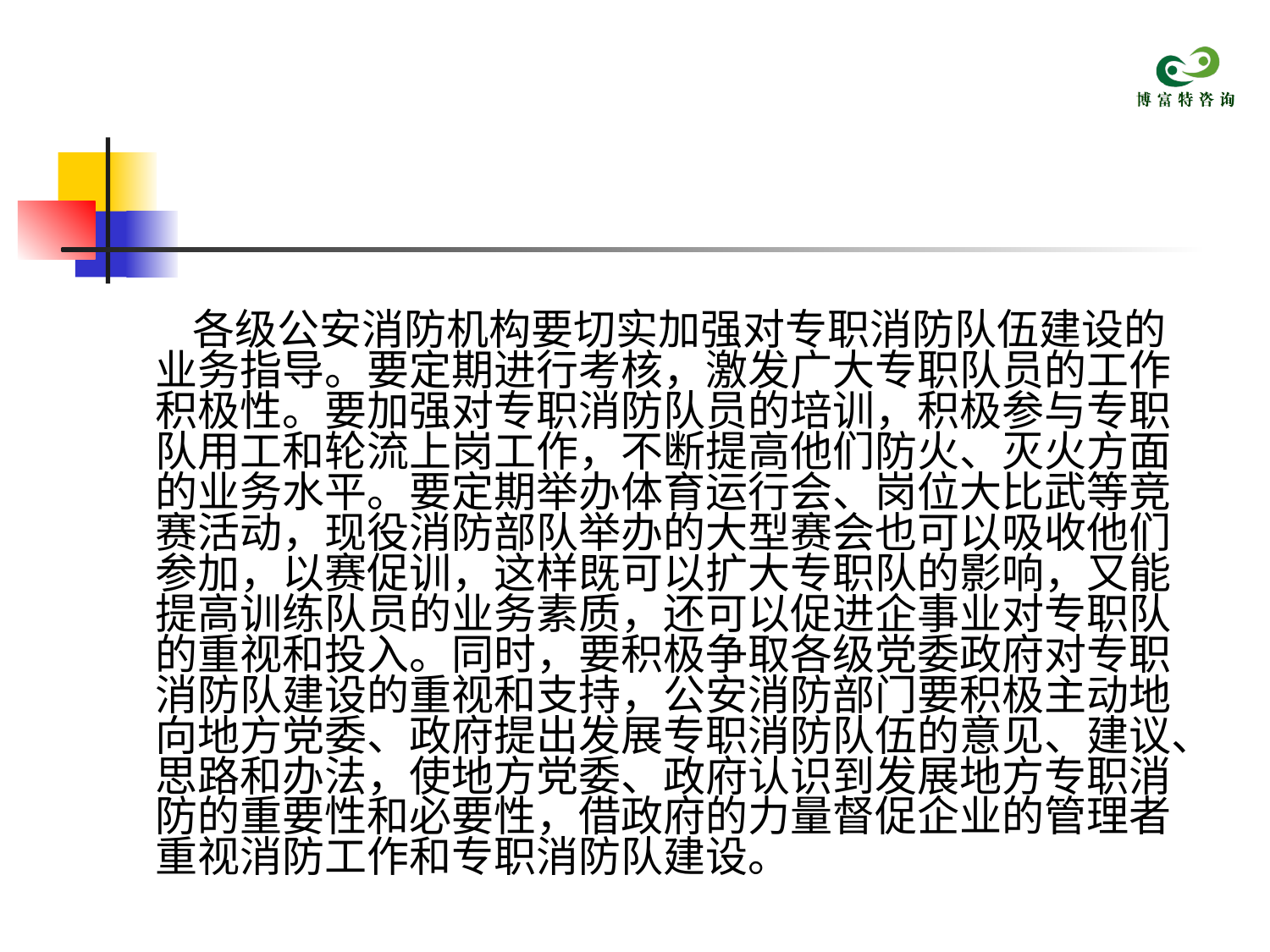

#
　　　各级公安消防机构要切实加强对专职消防队伍建设的业务指导。要定期进行考核，激发广大专职队员的工作积极性。要加强对专职消防队员的培训，积极参与专职队用工和轮流上岗工作，不断提高他们防火、灭火方面的业务水平。要定期举办体育运行会、岗位大比武等竞赛活动，现役消防部队举办的大型赛会也可以吸收他们参加，以赛促训，这样既可以扩大专职队的影响，又能提高训练队员的业务素质，还可以促进企事业对专职队的重视和投入。同时，要积极争取各级党委政府对专职消防队建设的重视和支持，公安消防部门要积极主动地向地方党委、政府提出发展专职消防队伍的意见、建议、思路和办法，使地方党委、政府认识到发展地方专职消防的重要性和必要性，借政府的力量督促企业的管理者重视消防工作和专职消防队建设。